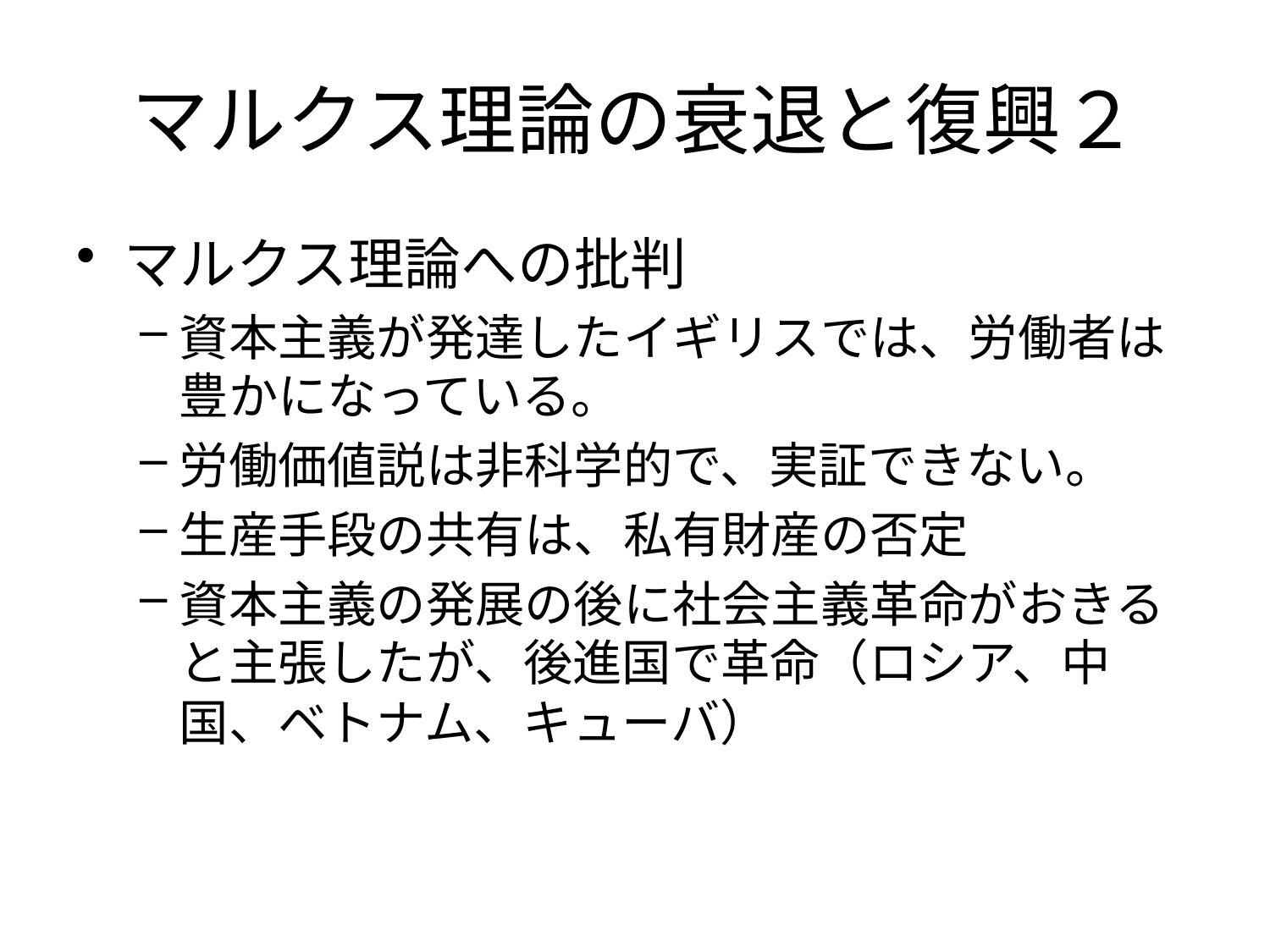

# マルクス理論の衰退と復興２
マルクス理論への批判
資本主義が発達したイギリスでは、労働者は豊かになっている。
労働価値説は非科学的で、実証できない。
生産手段の共有は、私有財産の否定
資本主義の発展の後に社会主義革命がおきると主張したが、後進国で革命（ロシア、中国、ベトナム、キューバ）